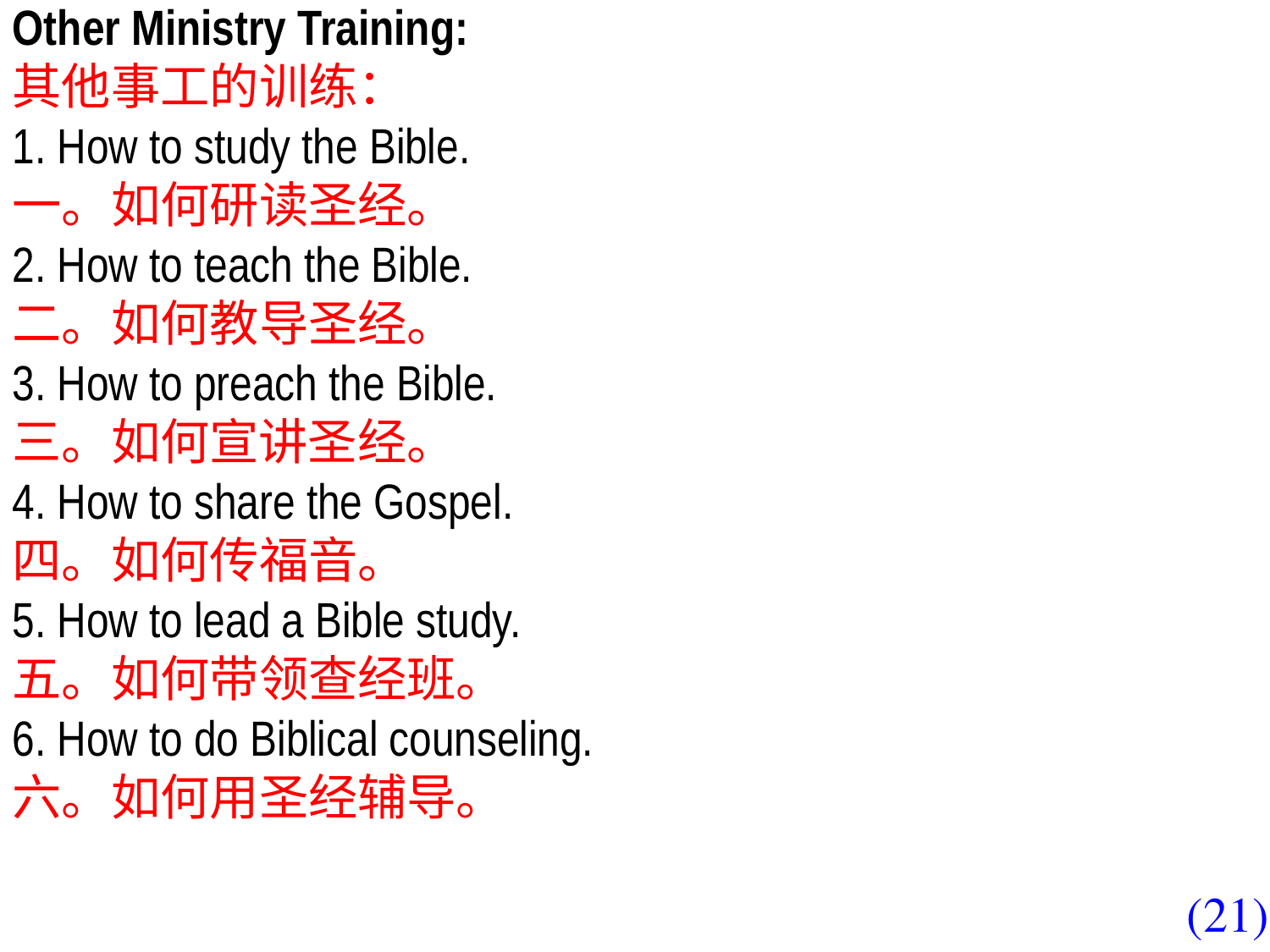

Other Ministry Training:
其他事工的训练：
1. How to study the Bible.
一。如何研读圣经。
2. How to teach the Bible.
二。如何教导圣经。
3. How to preach the Bible.
三。如何宣讲圣经。
4. How to share the Gospel.
四。如何传福音。
5. How to lead a Bible study.
五。如何带领查经班。
6. How to do Biblical counseling.
六。如何用圣经辅导。
(21)